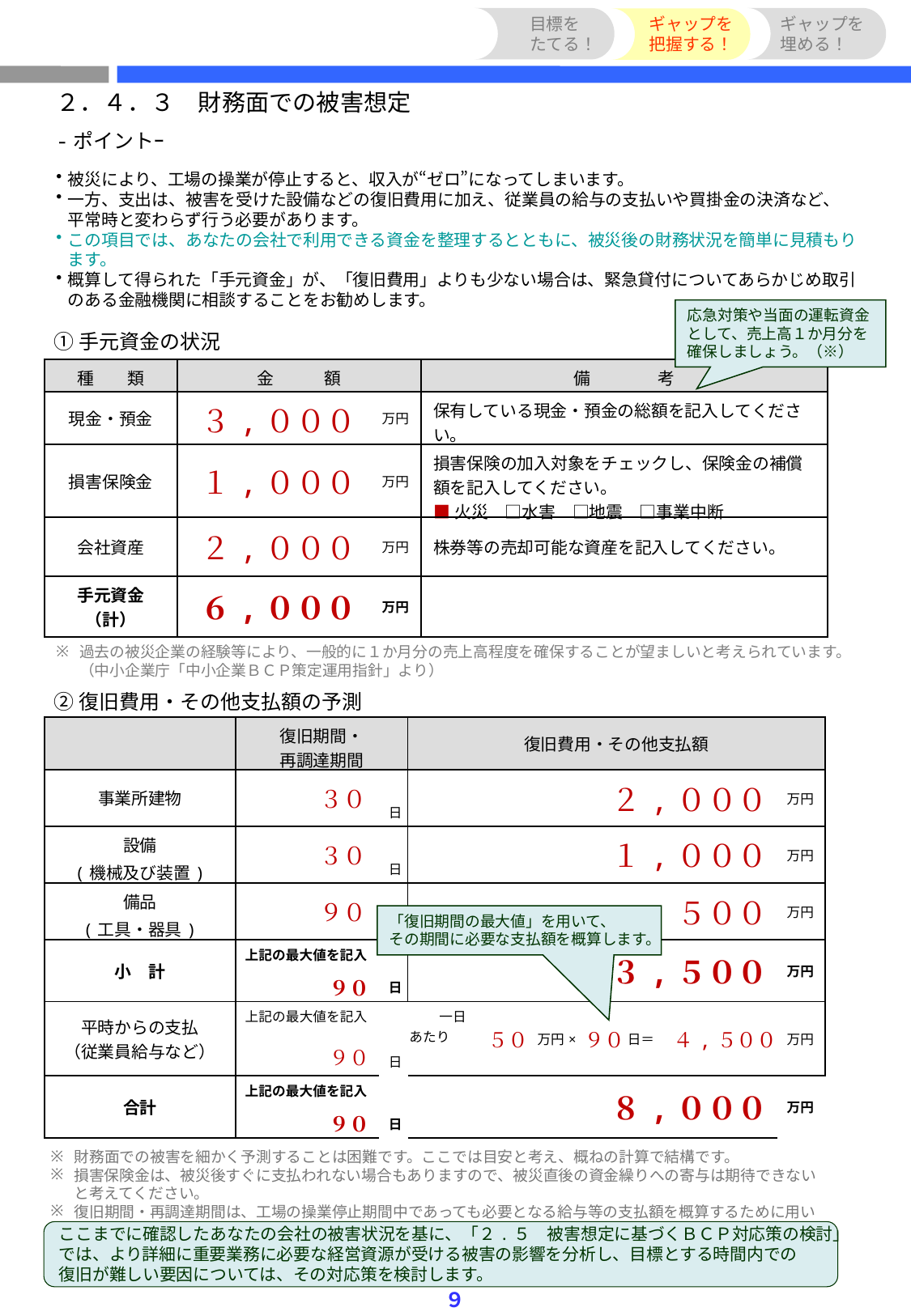

目標を
たてる！
ギャップを
把握する！
ギャップを
埋める！

２．４．３　財務面での被害想定
-ポイントｰ

被災により、工場の操業が停止すると、収入が“ゼロ”になってしまいます。
一方、支出は、被害を受けた設備などの復旧費用に加え、従業員の給与の支払いや買掛金の決済など、
平常時と変わらず行う必要があります。
この項目では、あなたの会社で利用できる資金を整理するとともに、被災後の財務状況を簡単に見積もります。
概算して得られた「手元資金」が、「復旧費用」よりも少ない場合は、緊急貸付についてあらかじめ取引のある金融機関に相談することをお勧めします。
応急対策や当面の運転資金として、売上高１か月分を確保しましょう。（※）
①手元資金の状況
| 種　　類 | 金　　　額 |  | 備　　　　考 |
| --- | --- | --- | --- |
| 現金・預金 | ３,０００ | 万円 | 保有している現金・預金の総額を記入してください。 |
| 損害保険金 | １,０００ | 万円 | 損害保険の加入対象をチェックし、保険金の補償額を記入してください。 ■火災　□水害　□地震　□事業中断 |
| 会社資産 | ２,０００ | 万円 | 株券等の売却可能な資産を記入してください。 |
| 手元資金 （計） | ６,０００ | 万円 |  |
過去の被災企業の経験等により、一般的に１か月分の売上高程度を確保することが望ましいと考えられています。（中小企業庁「中小企業ＢＣＰ策定運用指針」より）
②復旧費用・その他支払額の予測
|  | 復旧期間・ 再調達期間 |  | 復旧費用・その他支払額 |  |  |  |  |  |  |
| --- | --- | --- | --- | --- | --- | --- | --- | --- | --- |
| 事業所建物 | ３０ | 日 | ２,０００ |  |  |  |  |  | 万円 |
| 設備 (機械及び装置) | ３０ | 日 | １,０００ |  |  |  |  |  | 万円 |
| 備品 (工具・器具) | ９０ | 日 | ５００ |  |  |  |  |  | 万円 |
| 小　計 | 上記の最大値を記入 |  | ３,５００ |  |  |  |  |  | 万円 |
|  | ９０ | 日 |  |  |  |  |  |  |  |
| 平時からの支払 （従業員給与など） | 上記の最大値を記入 |  | 一日 あたり | ５０ | 万円× | ９０ | 日＝ | ４,５００ | 万円 |
|  | ９０ | 日 |  |  |  |  |  |  |  |
| 合計 | 上記の最大値を記入 |  | ８,０００ |  |  |  |  |  | 万円 |
|  | ９０ | 日 |  |  |  |  |  |  |  |
「復旧期間の最大値」を用いて、
その期間に必要な支払額を概算します。
財務面での被害を細かく予測することは困難です。ここでは目安と考え、概ねの計算で結構です。
損害保険金は、被災後すぐに支払われない場合もありますので、被災直後の資金繰りへの寄与は期待できないと考えてください。
復旧期間・再調達期間は、工場の操業停止期間中であっても必要となる給与等の支払額を概算するために用います。
ここまでに確認したあなたの会社の被害状況を基に、「２.５　被害想定に基づくＢＣＰ対応策の検討」
では、より詳細に重要業務に必要な経営資源が受ける被害の影響を分析し、目標とする時間内での
復旧が難しい要因については、その対応策を検討します。
９